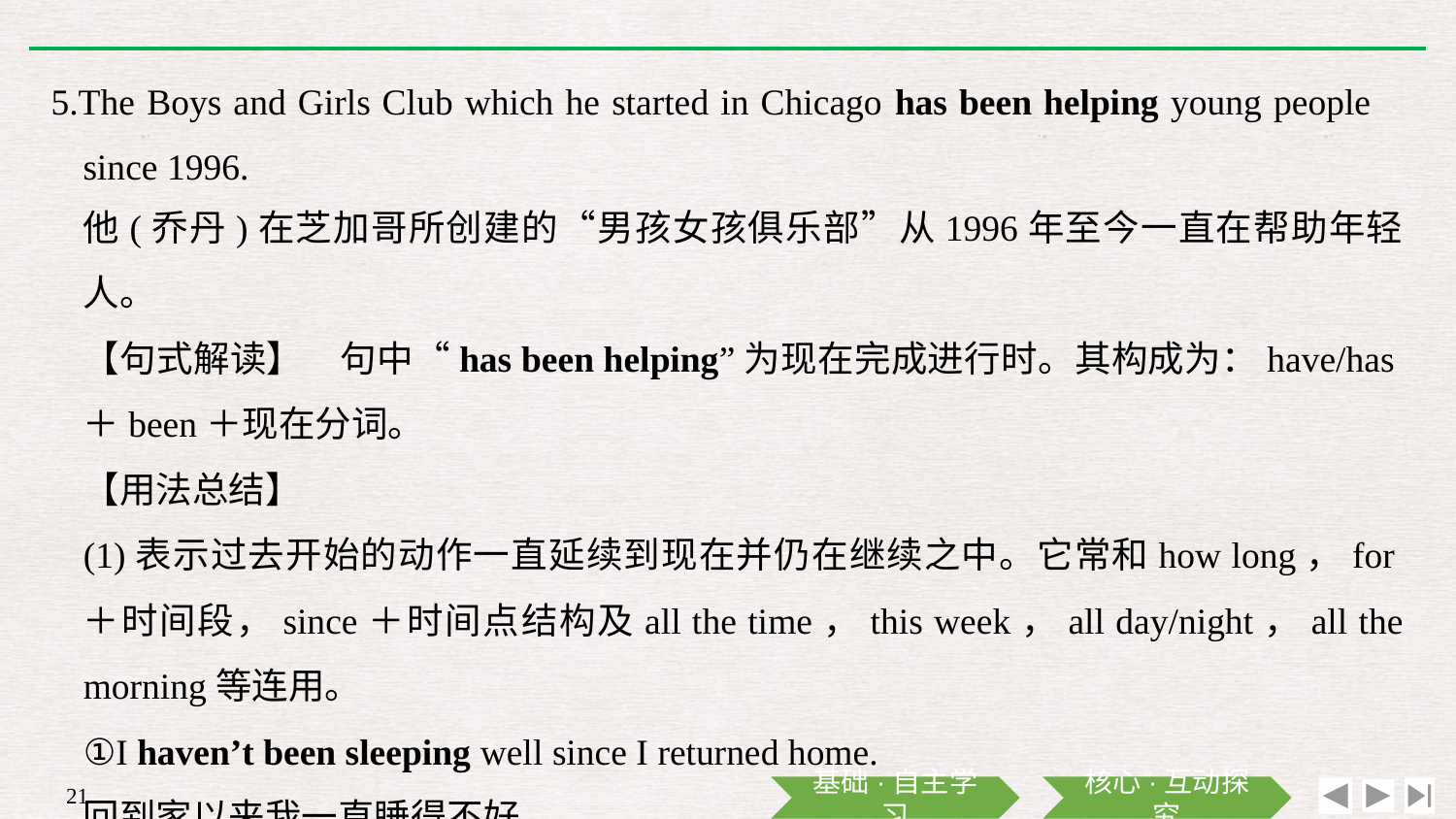

5.The Boys and Girls Club which he started in Chicago has been helping young people since 1996.
他(乔丹)在芝加哥所创建的“男孩女孩俱乐部”从1996年至今一直在帮助年轻人。
【句式解读】　句中“has been helping”为现在完成进行时。其构成为：have/has＋been＋现在分词。
【用法总结】
(1)表示过去开始的动作一直延续到现在并仍在继续之中。它常和how long，for＋时间段，since＋时间点结构及all the time，this week，all day/night，all the morning等连用。
①I haven’t been sleeping well since I returned home.
回到家以来我一直睡得不好。